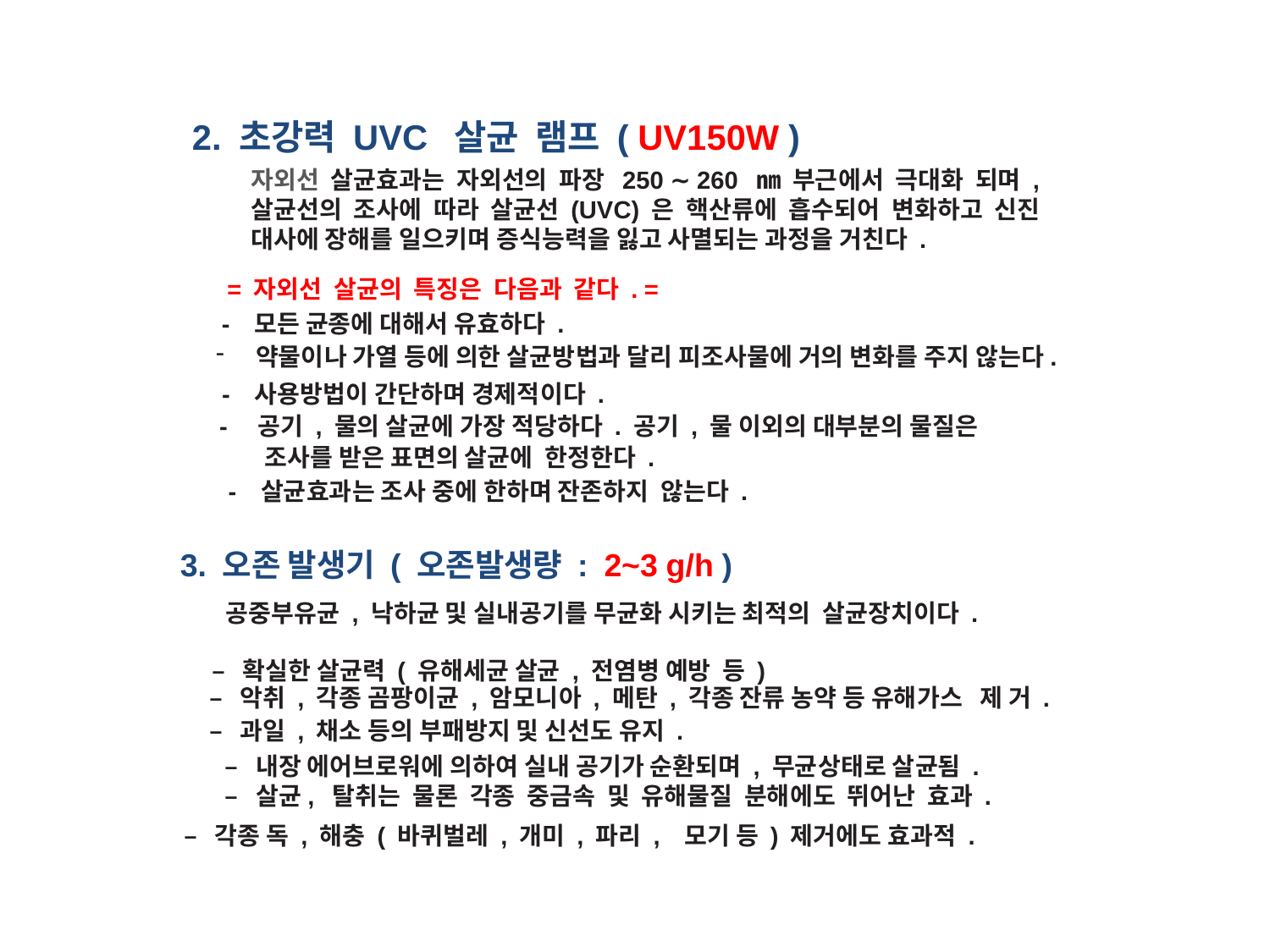

2. 초강력 UVC  살균  램프 ( UV150W )
자외선  살균효과는  자외선의  파장  250 ∼ 260  ㎚  부근에서  극대화  되며 ,
살균선의  조사에  따라  살균선 (UVC) 은  핵산류에  흡수되어  변화하고  신진
대사에 장해를 일으키며 증식능력을 잃고 사멸되는 과정을 거친다 .
= 자외선  살균의  특징은  다음과  같다 . =
-   모든 균종에 대해서 유효하다 .
약물이나 가열 등에 의한 살균방법과 달리 피조사물에 거의 변화를 주지 않는다.
-   사용방법이 간단하며 경제적이다 .
-    공기 , 물의 살균에 가장 적당하다 . 공기 , 물 이외의 대부분의 물질은
조사를 받은 표면의 살균에  한정한다 .
-   살균효과는 조사 중에 한하며 잔존하지  않는다 .
3. 오존 발생기 ( 오존발생량 :  2~3 g/h )
공중부유균 , 낙하균 및 실내공기를 무균화 시키는 최적의  살균장치이다 .
–  확실한 살균력 ( 유해세균 살균 , 전염병 예방  등 )
–  악취 , 각종 곰팡이균 , 암모니아 , 메탄 , 각종 잔류 농약 등 유해가스   제 거 .

–  과일 , 채소 등의 부패방지 및 신선도 유지 .
–  내장 에어브로워에 의하여 실내 공기가 순환되며 , 무균상태로 살균됨 .
–  살균,  탈취는  물론  각종  중금속  및  유해물질  분해에도  뛰어난  효과 .
–  각종 독 , 해충 ( 바퀴벌레 , 개미 , 파리 ,   모기 등 ) 제거에도 효과적 .